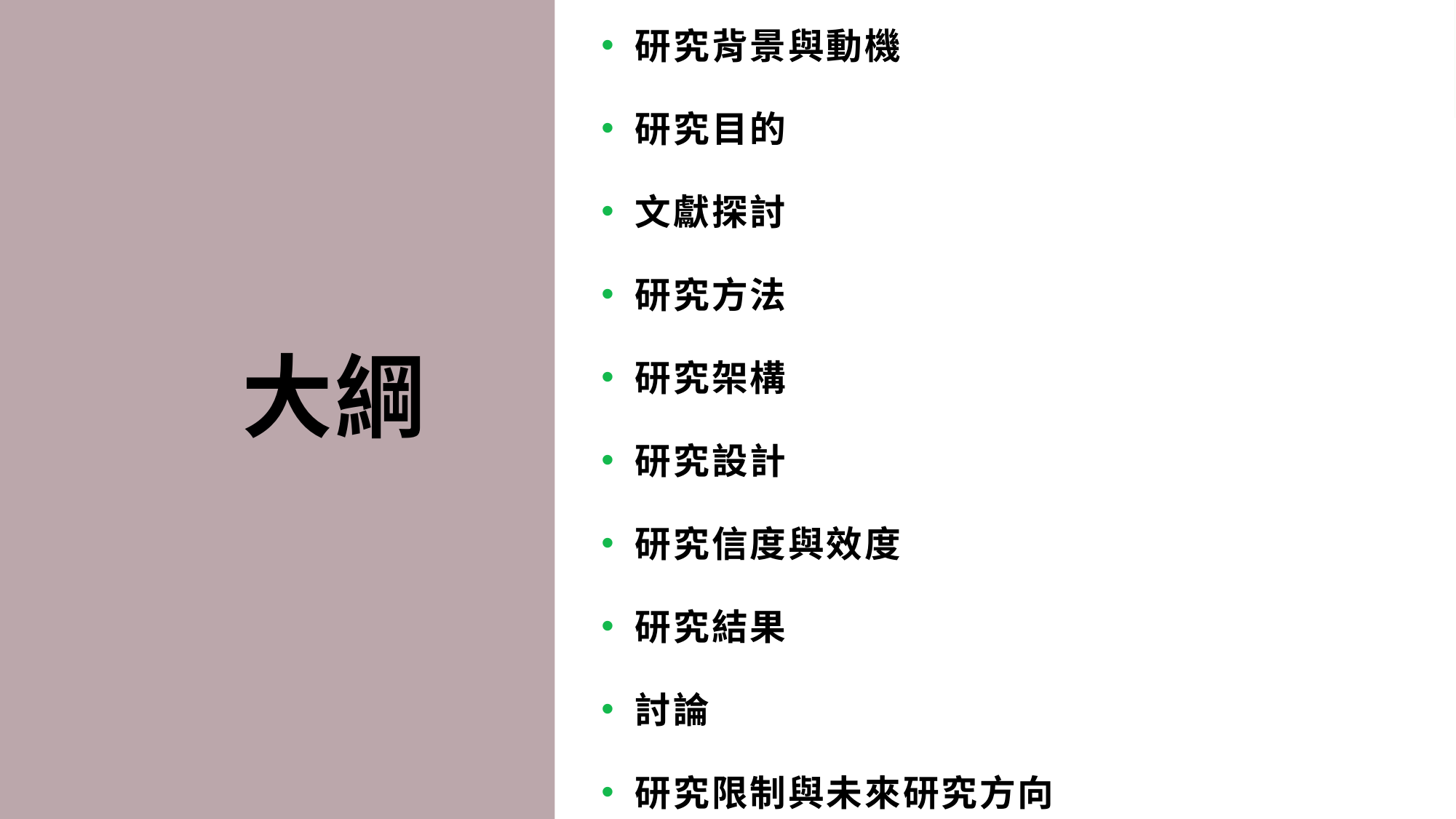

研究背景與動機
研究目的
文獻探討
研究方法
研究架構
研究設計
研究信度與效度
研究結果
討論
研究限制與未來研究方向
# 大綱
2